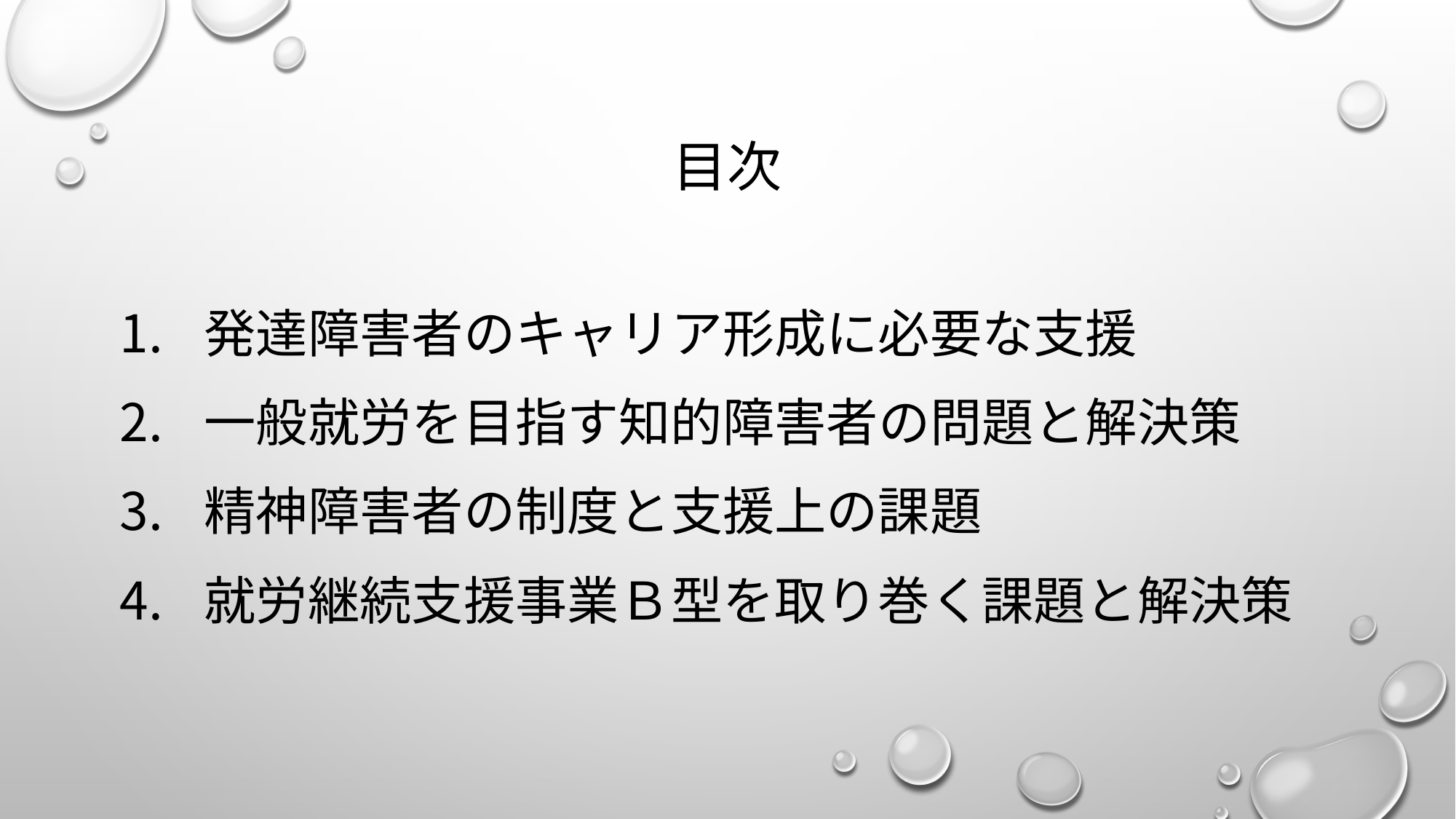

# 目次
発達障害者のキャリア形成に必要な支援
一般就労を目指す知的障害者の問題と解決策
精神障害者の制度と支援上の課題
就労継続支援事業ｂ型を取り巻く課題と解決策